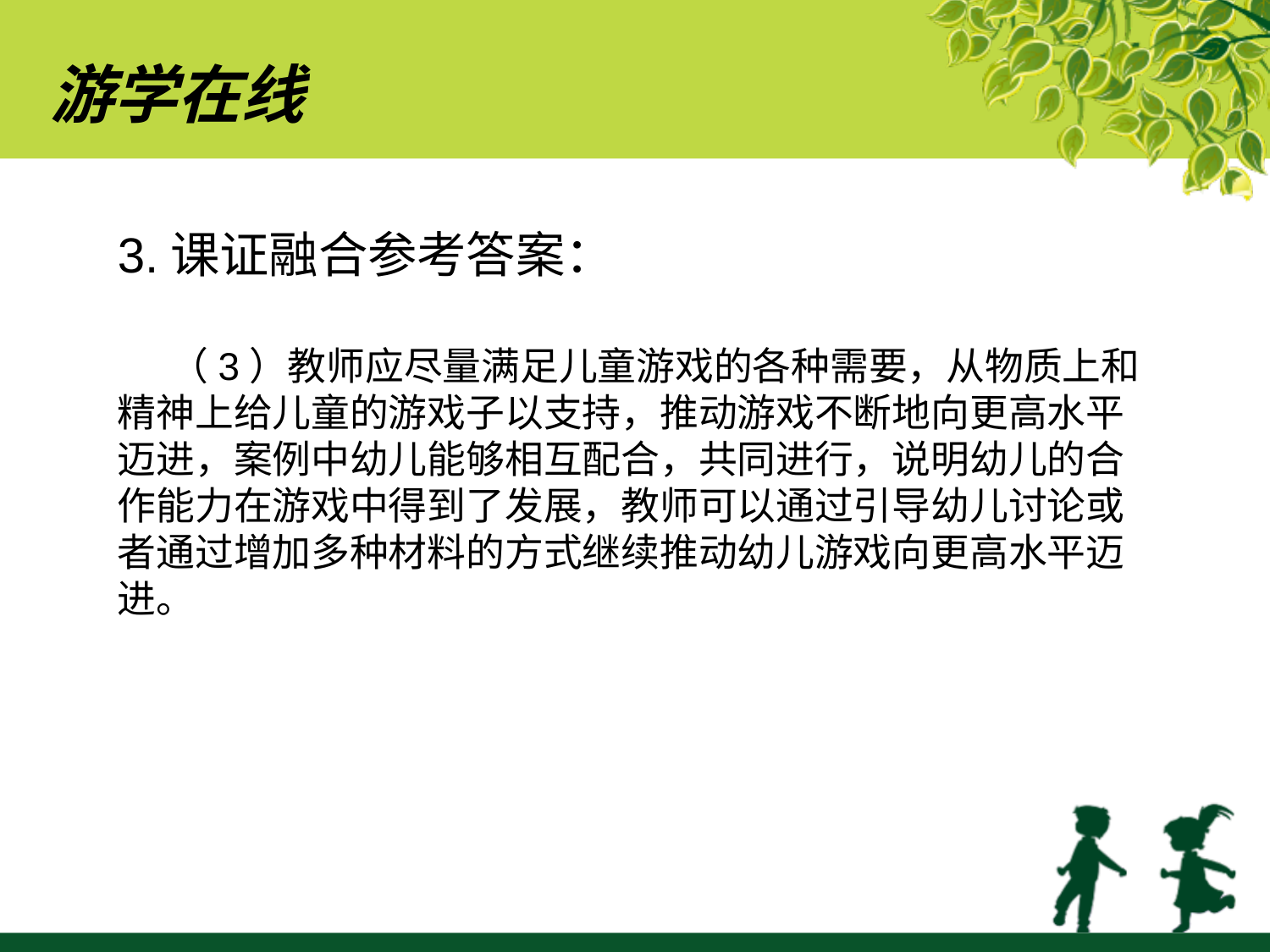

游学在线
3.课证融合参考答案：

     （3）教师应尽量满足儿童游戏的各种需要，从物质上和精神上给儿童的游戏子以支持，推动游戏不断地向更高水平迈进，案例中幼儿能够相互配合，共同进行，说明幼儿的合作能力在游戏中得到了发展，教师可以通过引导幼儿讨论或者通过增加多种材料的方式继续推动幼儿游戏向更高水平迈进。